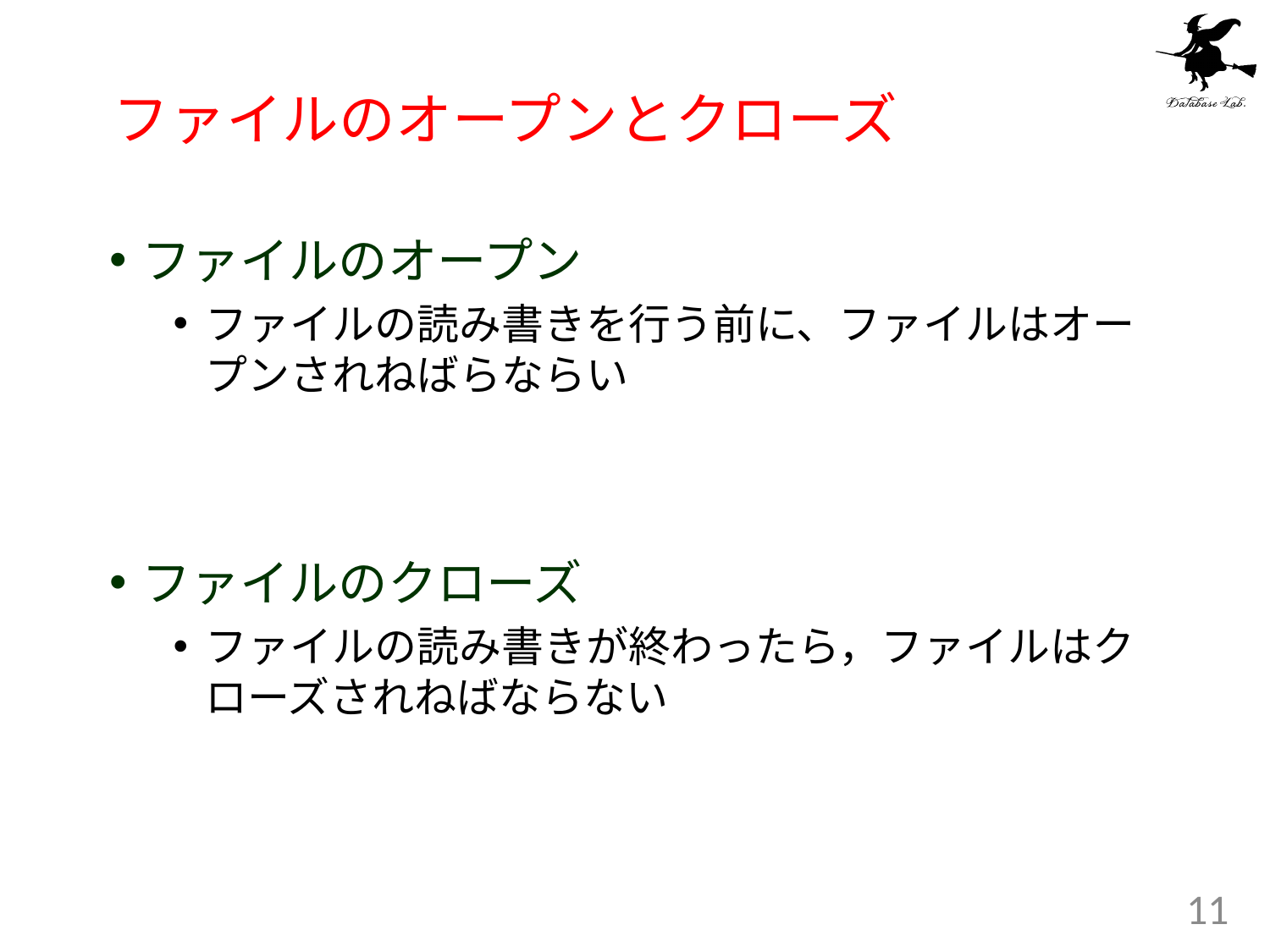

# ファイルのオープンとクローズ
ファイルのオープン
ファイルの読み書きを行う前に、ファイルはオープンされねばらならい

ファイルのクローズ
ファイルの読み書きが終わったら，ファイルはクローズされねばならない

11